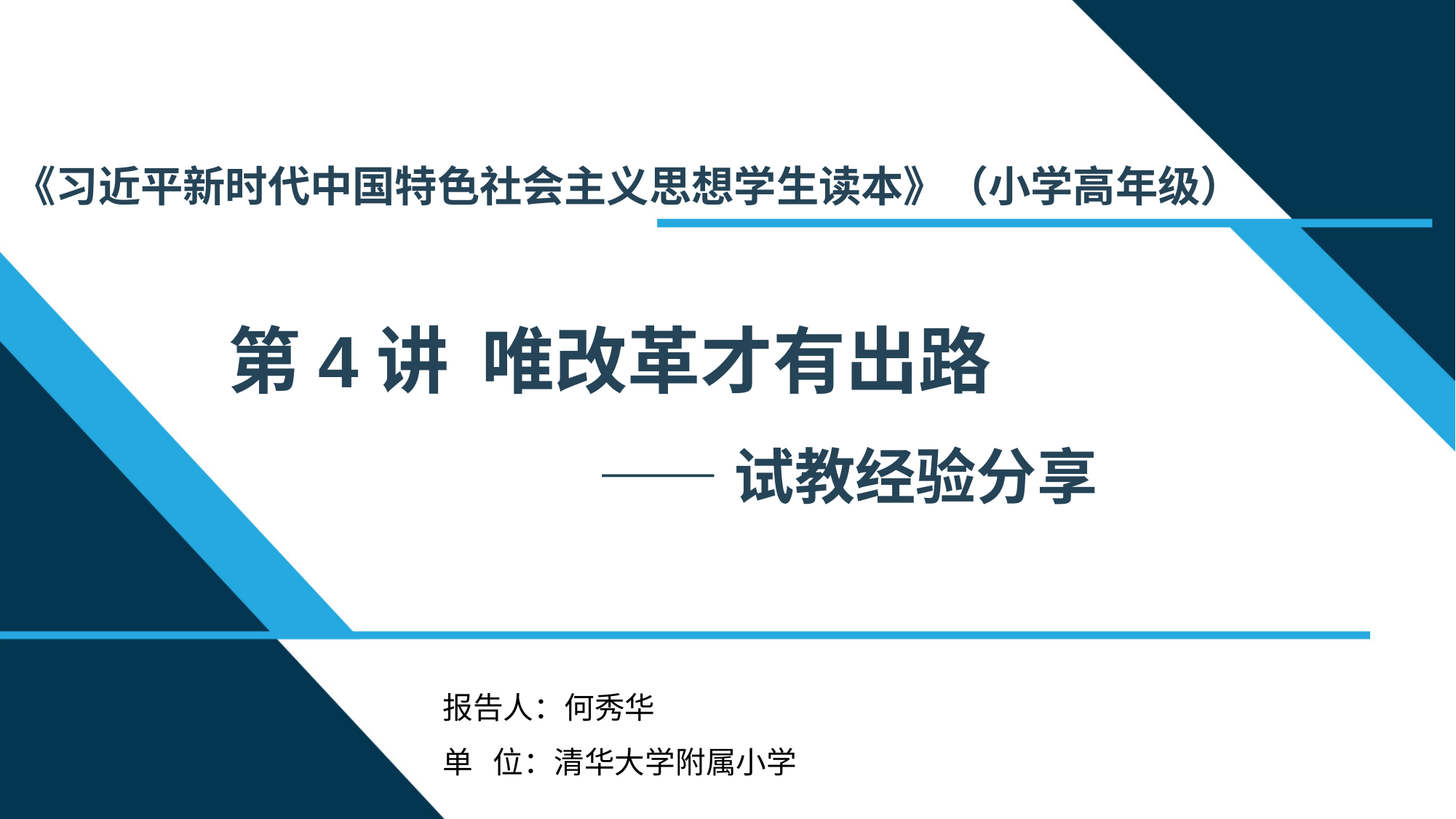

《习近平新时代中国特色社会主义思想学生读本》（小学高年级）

第4讲  唯改革才有出路
                        ——试教经验分享

报告人：何秀华
单   位：清华大学附属小学